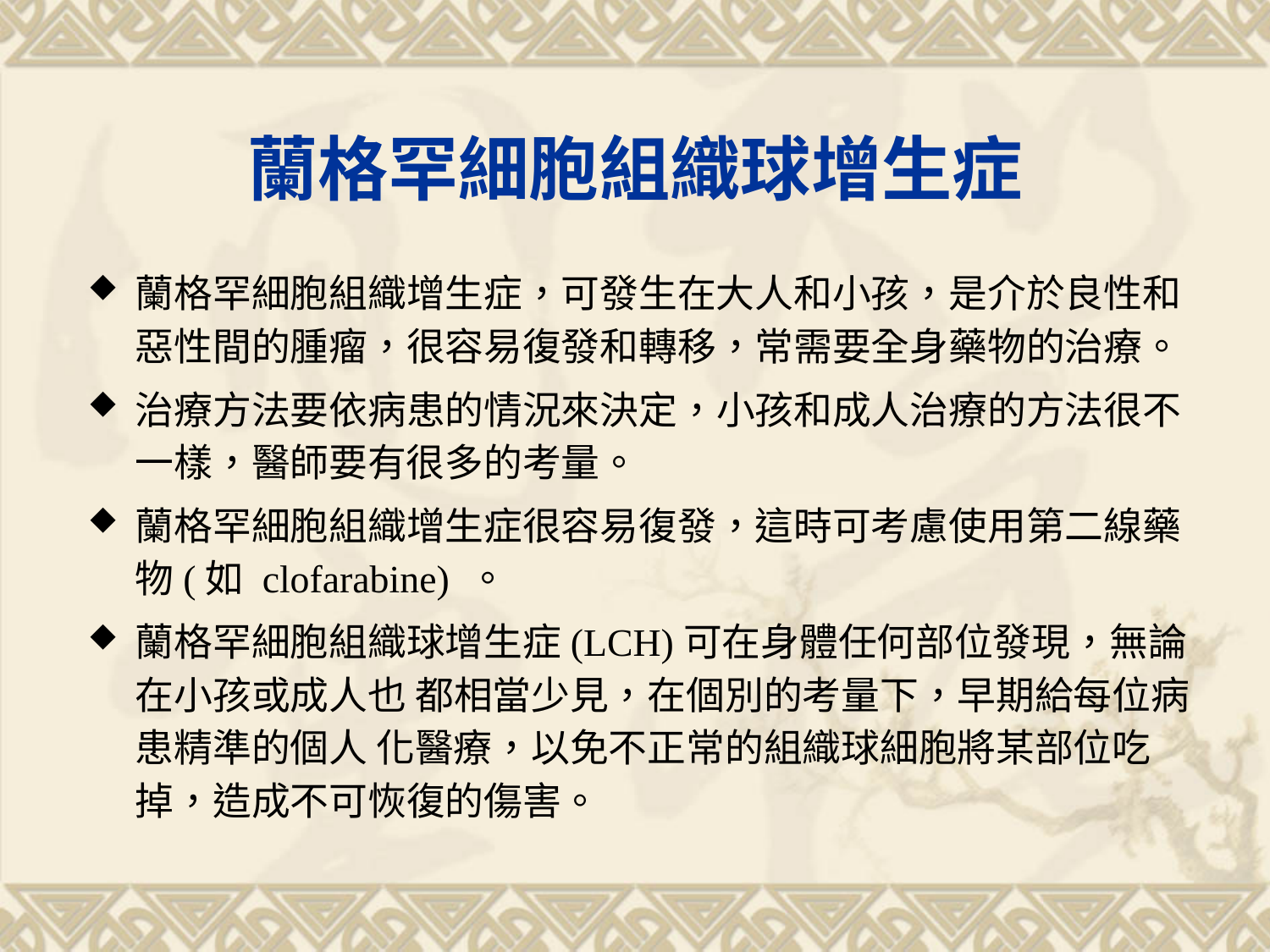

# 蘭格罕細胞組織球增生症
蘭格罕細胞組織增生症，可發生在大人和小孩，是介於良性和惡性間的腫瘤，很容易復發和轉移，常需要全身藥物的治療。
治療方法要依病患的情況來決定，小孩和成人治療的方法很不一樣，醫師要有很多的考量。
蘭格罕細胞組織增生症很容易復發，這時可考慮使用第二線藥物(如 clofarabine) 。
蘭格罕細胞組織球增生症(LCH)可在身體任何部位發現，無論在小孩或成人也 都相當少見，在個別的考量下，早期給每位病患精準的個人 化醫療，以免不正常的組織球細胞將某部位吃掉，造成不可恢復的傷害。